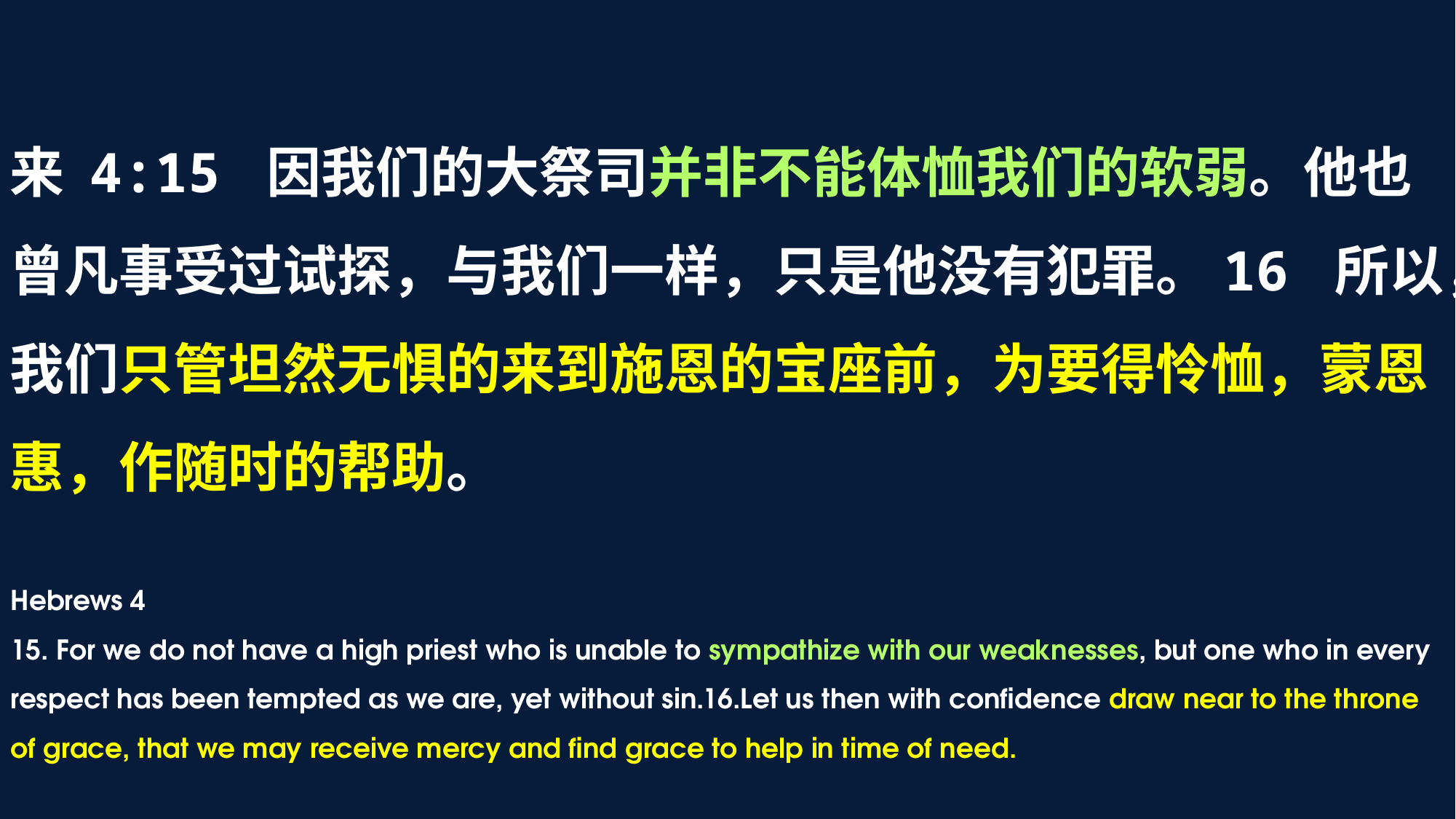

来 4:15 因我们的大祭司并非不能体恤我们的软弱。他也曾凡事受过试探，与我们一样，只是他没有犯罪。16 所以，我们只管坦然无惧的来到施恩的宝座前，为要得怜恤，蒙恩惠，作随时的帮助。

Hebrews 4
15. For we do not have a high priest who is unable to sympathize with our weaknesses, but one who in every respect has been tempted as we are, yet without sin.16.Let us then with confidence draw near to the throne of grace, that we may receive mercy and find grace to help in time of need.